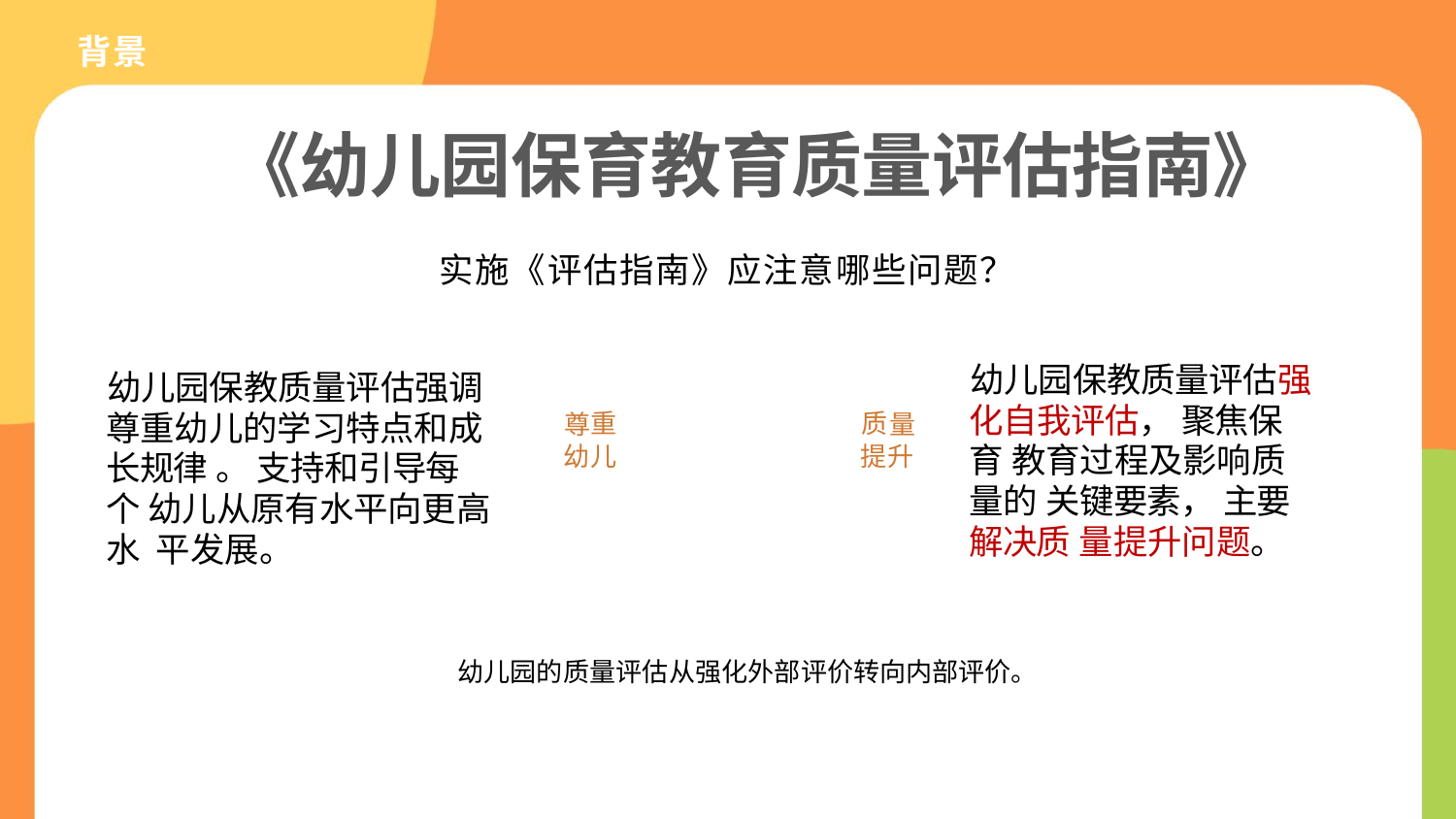

背景
《幼儿园保育教育质量评估指南》

实施《评估指南》应注意哪些问题？

幼儿园保教质量评估强 化自我评估， 聚焦保育 教育过程及影响质量的 关键要素， 主要解决质 量提升问题。

幼儿园保教质量评估强调  尊重幼儿的学习特点和成  长规律 。 支持和引导每个 幼儿从原有水平向更高水  平发展。

	       教育评价

尊

重

质

量

提

幼

升

儿

幼儿园的质量评估从强化外部评价转向内部评价。